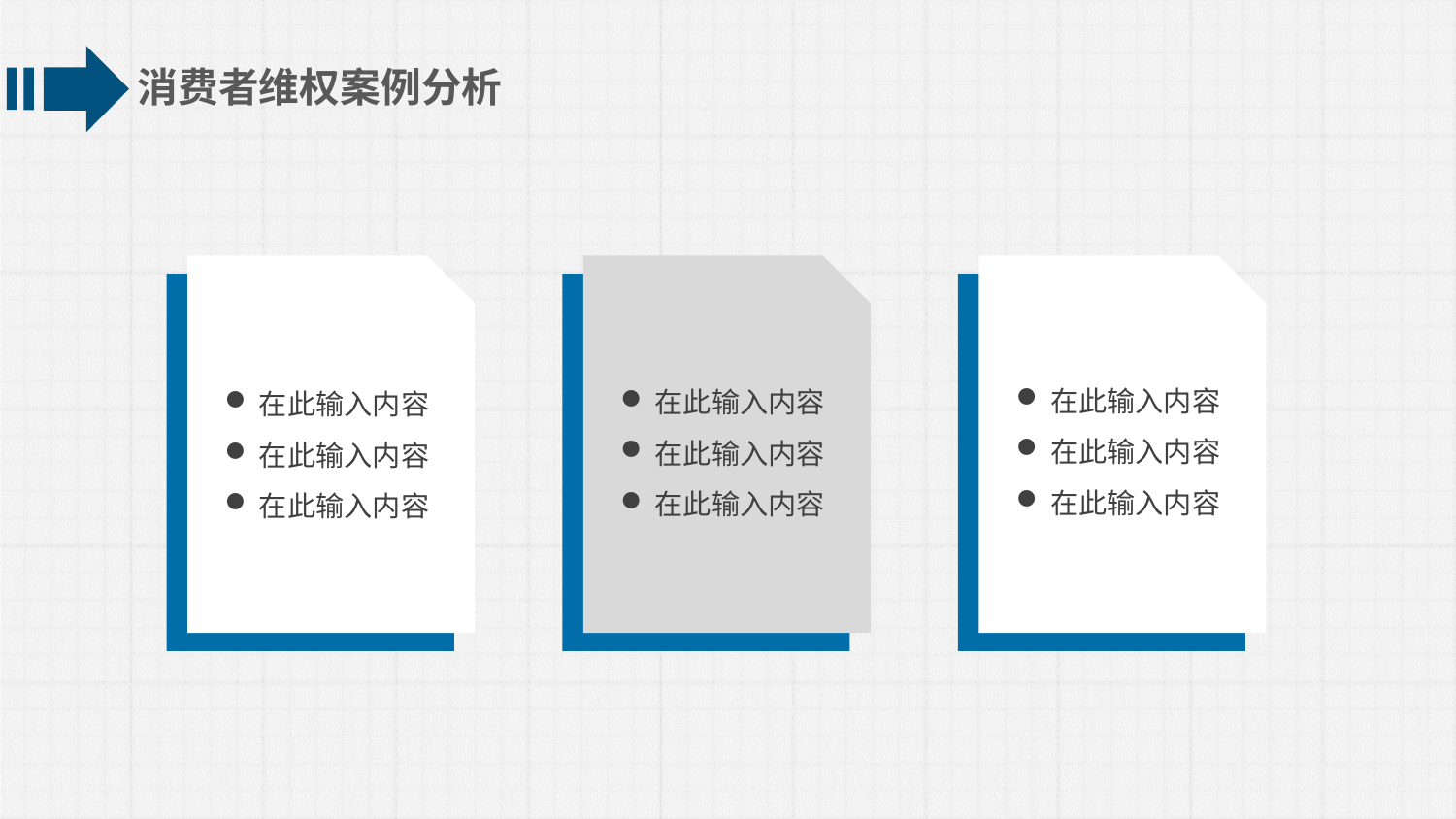

消费者维权案例分析

在此输入内容
在此输入内容
在此输入内容
在此输入内容
在此输入内容
在此输入内容
在此输入内容
在此输入内容
在此输入内容